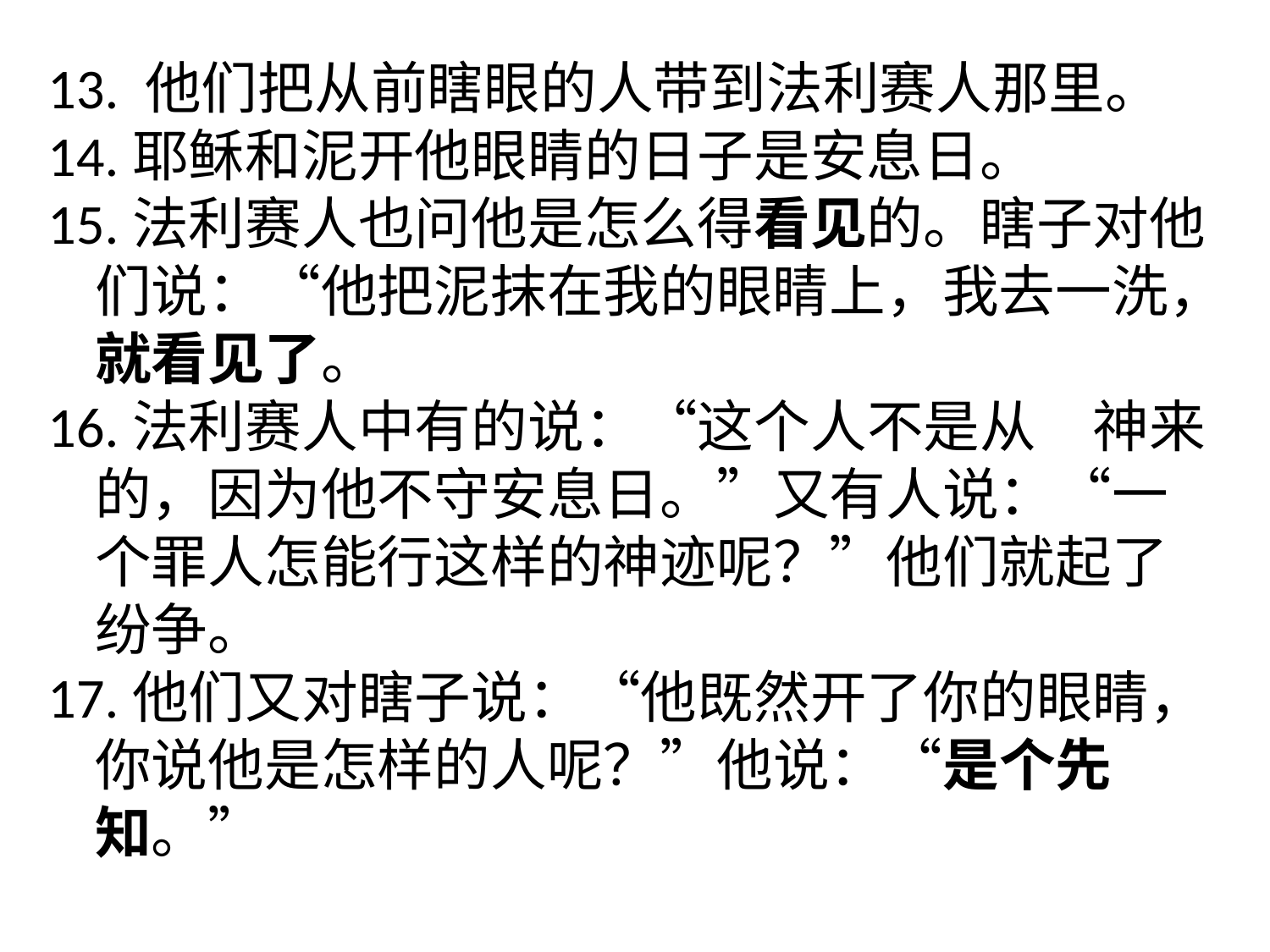

13. 他们把从前瞎眼的人带到法利赛人那里。
14.耶稣和泥开他眼睛的日子是安息日。
15.法利赛人也问他是怎么得看见的。瞎子对他们说：“他把泥抹在我的眼睛上，我去一洗，就看见了。
16.法利赛人中有的说：“这个人不是从　神来的，因为他不守安息日。”又有人说：“一个罪人怎能行这样的神迹呢？”他们就起了纷争。
17.他们又对瞎子说：“他既然开了你的眼睛，你说他是怎样的人呢？”他说：“是个先知。”